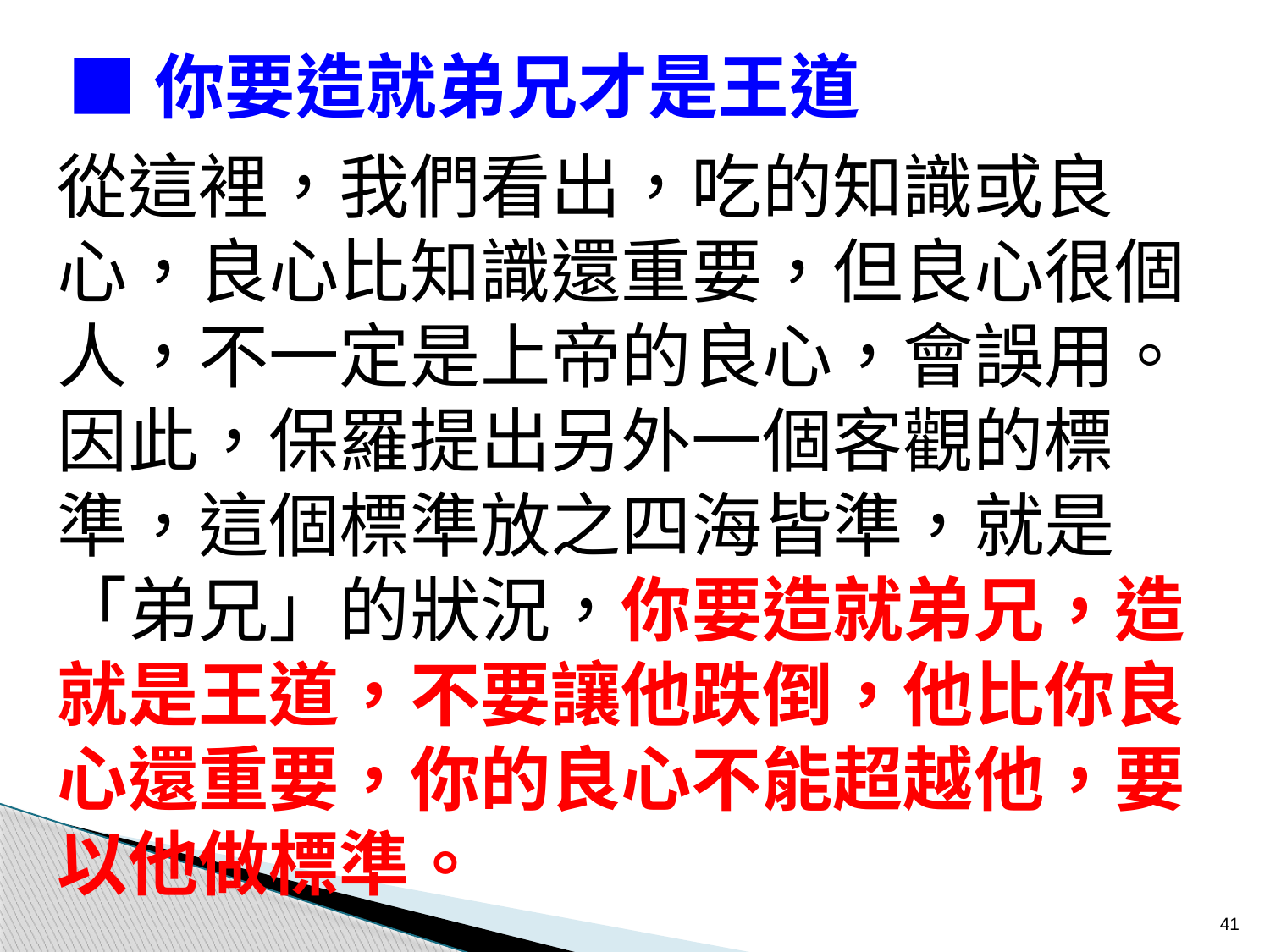

■你要造就弟兄才是王道
從這裡，我們看出，吃的知識或良心，良心比知識還重要，但良心很個人，不一定是上帝的良心，會誤用。因此，保羅提出另外一個客觀的標準，這個標準放之四海皆準，就是「弟兄」的狀況，你要造就弟兄，造就是王道，不要讓他跌倒，他比你良心還重要，你的良心不能超越他，要以他做標準。
41